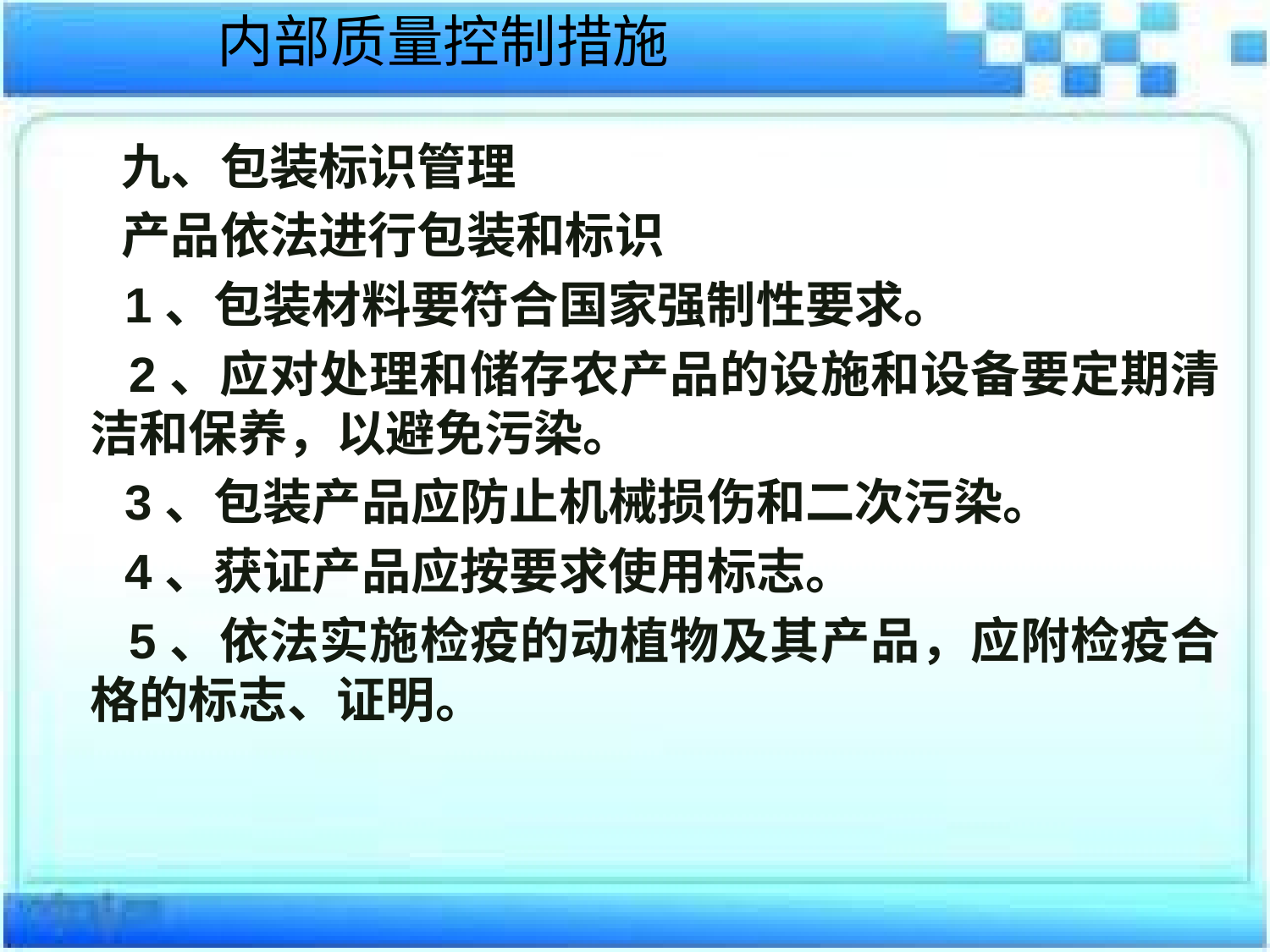

内部质量控制措施
      九、包装标识管理
      产品依法进行包装和标识
      1、包装材料要符合国家强制性要求。
      2、应对处理和储存农产品的设施和设备要定期清洁和保养，以避免污染。
      3、包装产品应防止机械损伤和二次污染。
      4、获证产品应按要求使用标志。
      5、依法实施检疫的动植物及其产品，应附检疫合格的标志、证明。